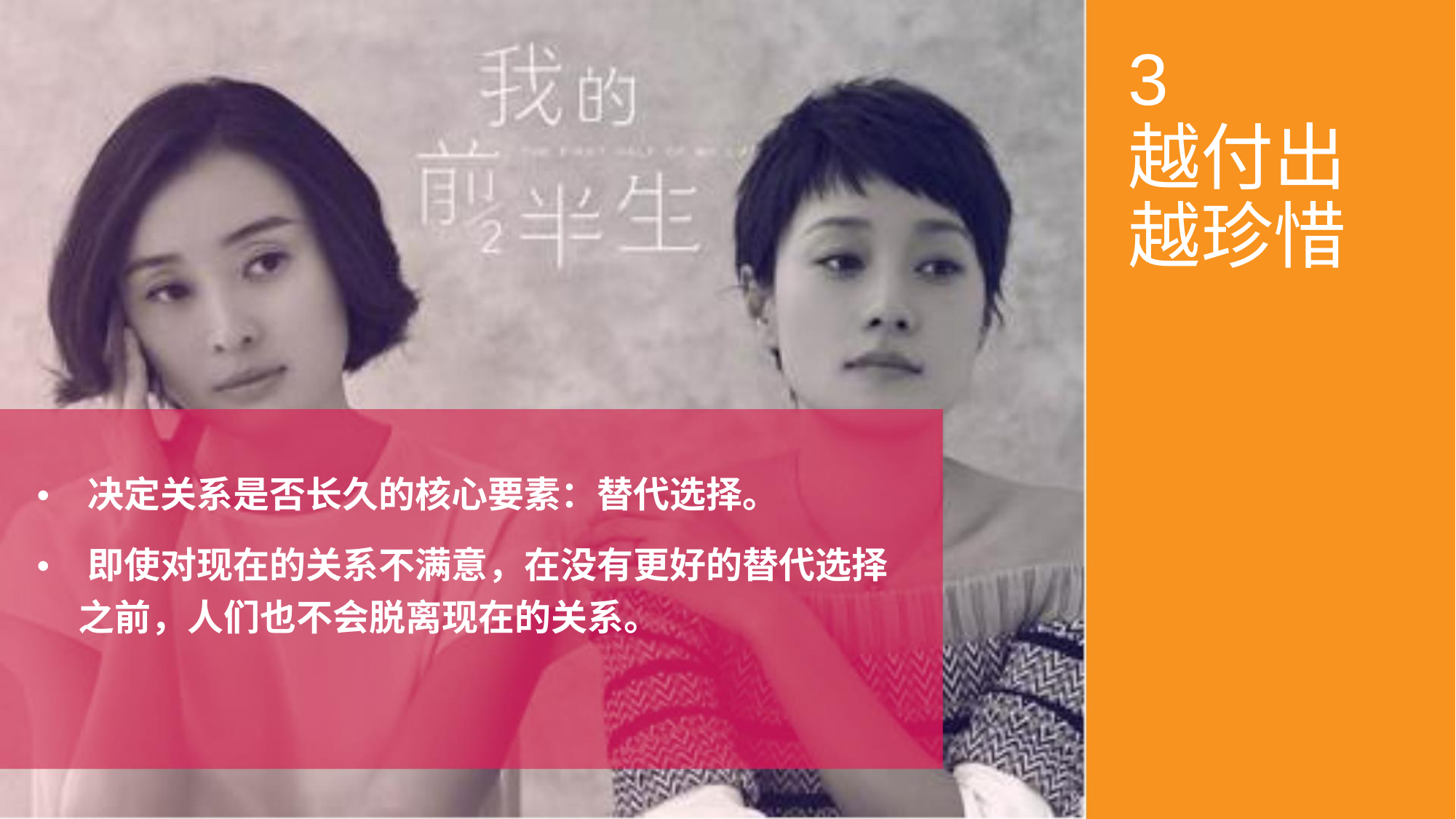

3
越付出
越珍惜
• 决定关系是否长久的核心要素：替代选择。
• 即使对现在的关系不满意，在没有更好的替代选择
之前，人们也不会脱离现在的关系。